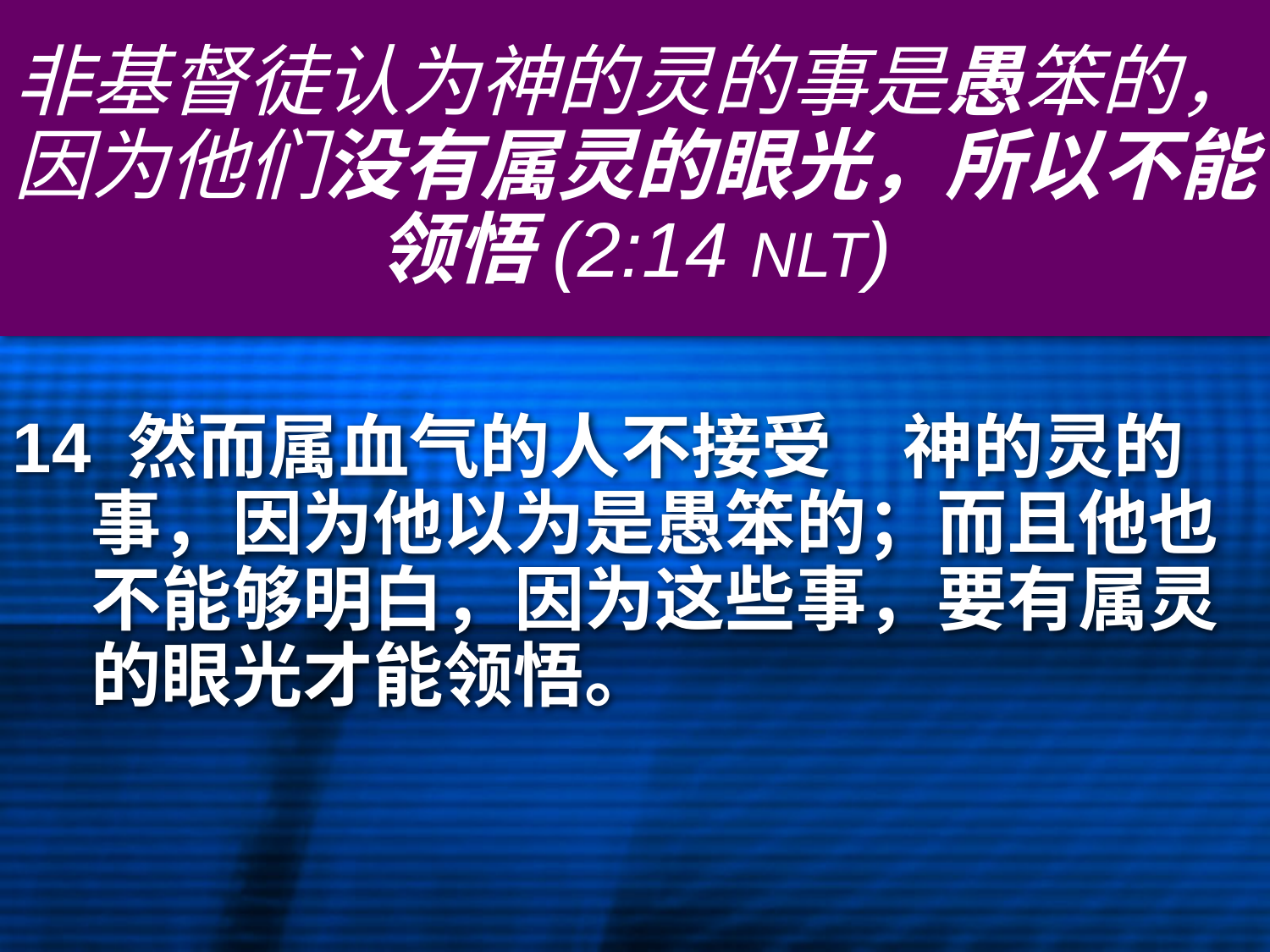

# 非基督徒认为神的灵的事是愚笨的，因为他们没有属灵的眼光，所以不能领悟(2:14 NLT)
14 然而属血气的人不接受　神的灵的事，因为他以为是愚笨的；而且他也不能够明白，因为这些事，要有属灵的眼光才能领悟。